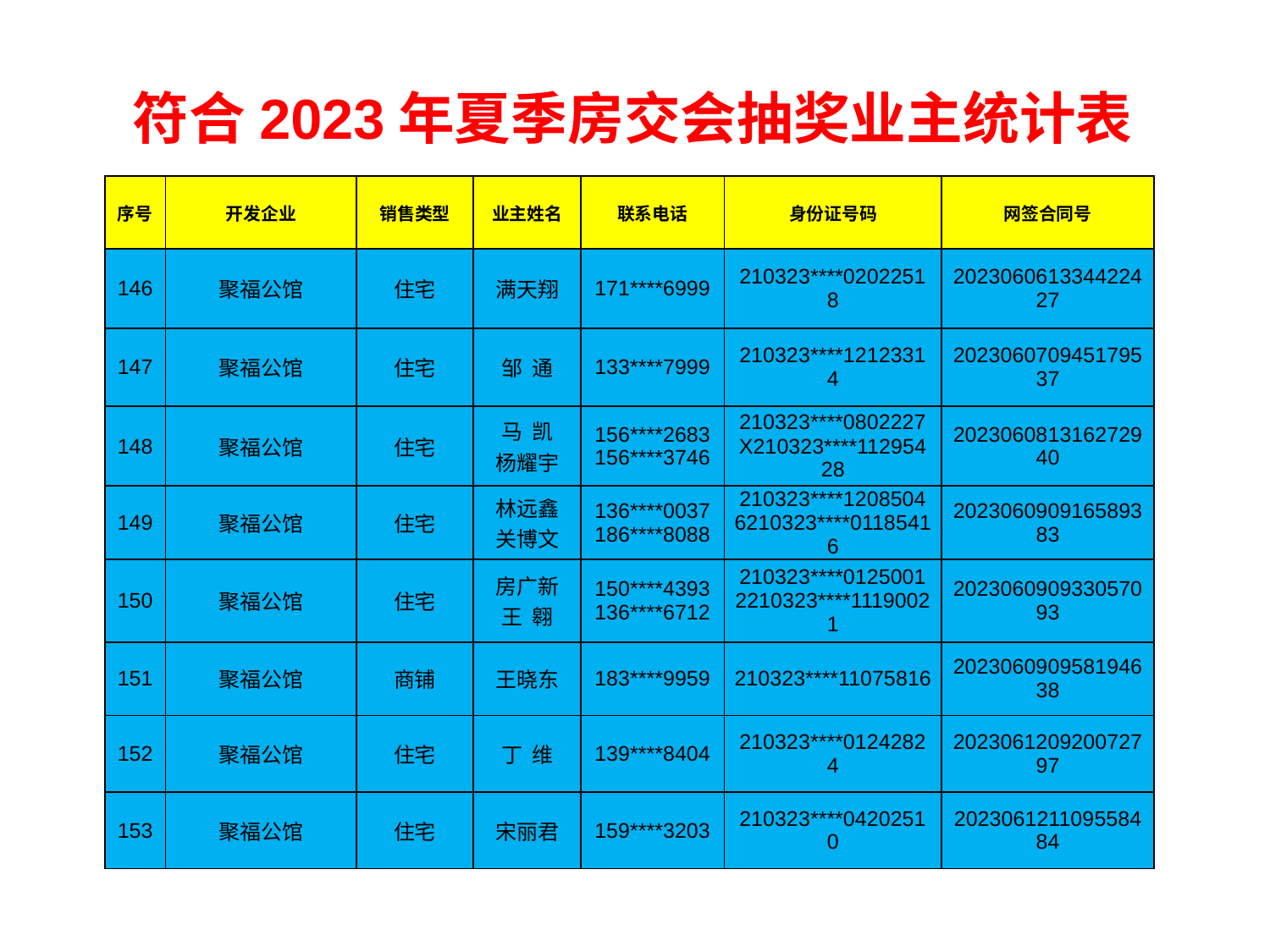

符合2023年夏季房交会抽奖业主统计表
| 序号 | 开发企业 | 销售类型 | 业主姓名 | 联系电话 | 身份证号码 | 网签合同号 |
| --- | --- | --- | --- | --- | --- | --- |
| 146 | 聚福公馆 | 住宅 | 满天翔 | 171\*\*\*\*6999 | 210323\*\*\*\*02022518 | 202306061334422427 |
| 147 | 聚福公馆 | 住宅 | 邹 通 | 133\*\*\*\*7999 | 210323\*\*\*\*12123314 | 202306070945179537 |
| 148 | 聚福公馆 | 住宅 | 马 凯 杨耀宇 | 156\*\*\*\*2683156\*\*\*\*3746 | 210323\*\*\*\*0802227X210323\*\*\*\*11295428 | 202306081316272940 |
| 149 | 聚福公馆 | 住宅 | 林远鑫 关博文 | 136\*\*\*\*0037186\*\*\*\*8088 | 210323\*\*\*\*12085046210323\*\*\*\*01185416 | 202306090916589383 |
| 150 | 聚福公馆 | 住宅 | 房广新 王 翱 | 150\*\*\*\*4393136\*\*\*\*6712 | 210323\*\*\*\*01250012210323\*\*\*\*11190021 | 202306090933057093 |
| 151 | 聚福公馆 | 商铺 | 王晓东 | 183\*\*\*\*9959 | 210323\*\*\*\*11075816 | 202306090958194638 |
| 152 | 聚福公馆 | 住宅 | 丁 维 | 139\*\*\*\*8404 | 210323\*\*\*\*01242824 | 202306120920072797 |
| 153 | 聚福公馆 | 住宅 | 宋丽君 | 159\*\*\*\*3203 | 210323\*\*\*\*04202510 | 202306121109558484 |